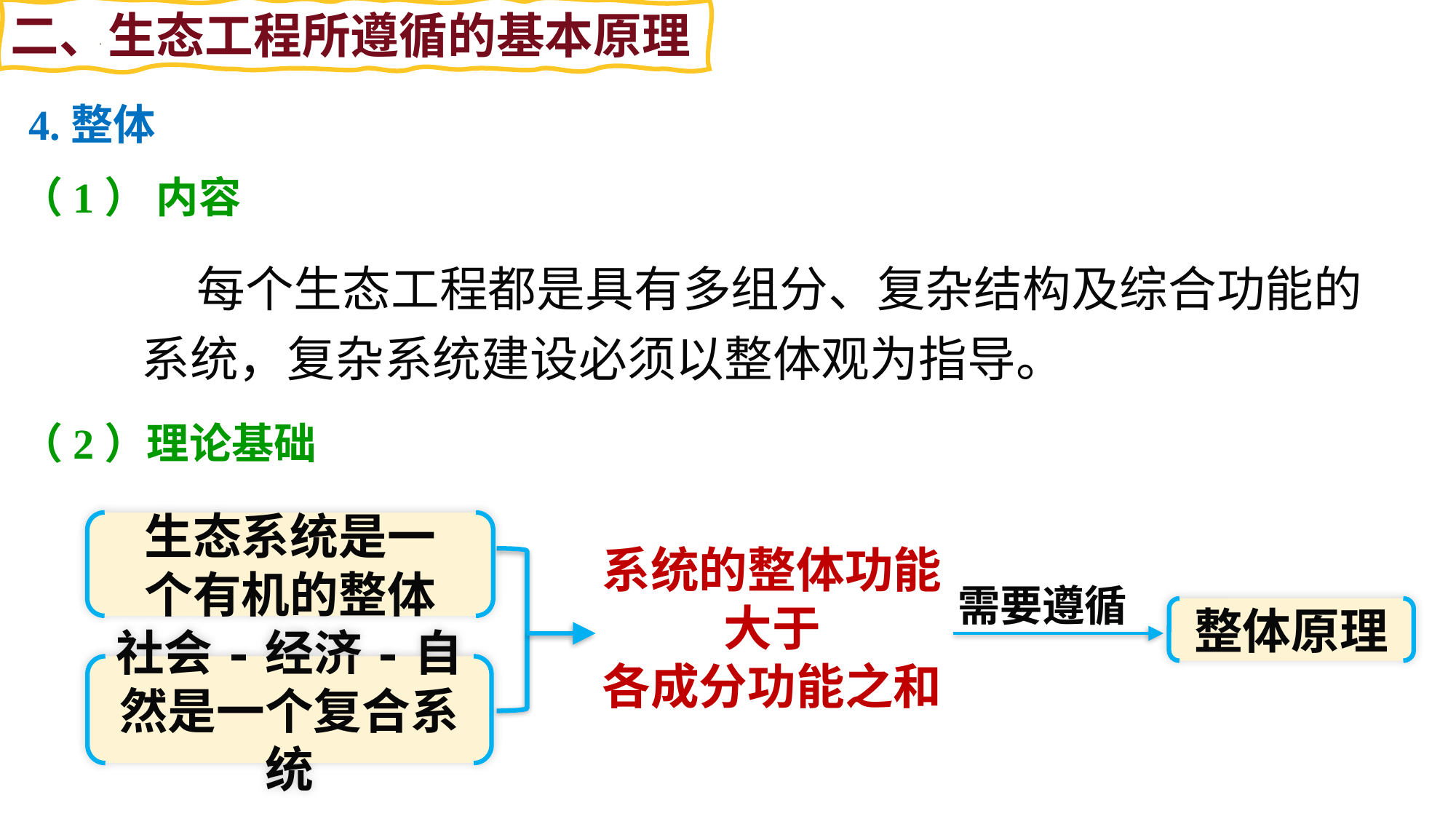

二、生态工程所遵循的基本原理
4.整体
（1） 内容
    每个生态工程都是具有多组分、复杂结构及综合功能的系统，复杂系统建设必须以整体观为指导。
（2）理论基础
生态系统是一
个有机的整体
系统的整体功能
大于
各成分功能之和

需要遵循
整体原理
社会-经济-自然是一个复合系统